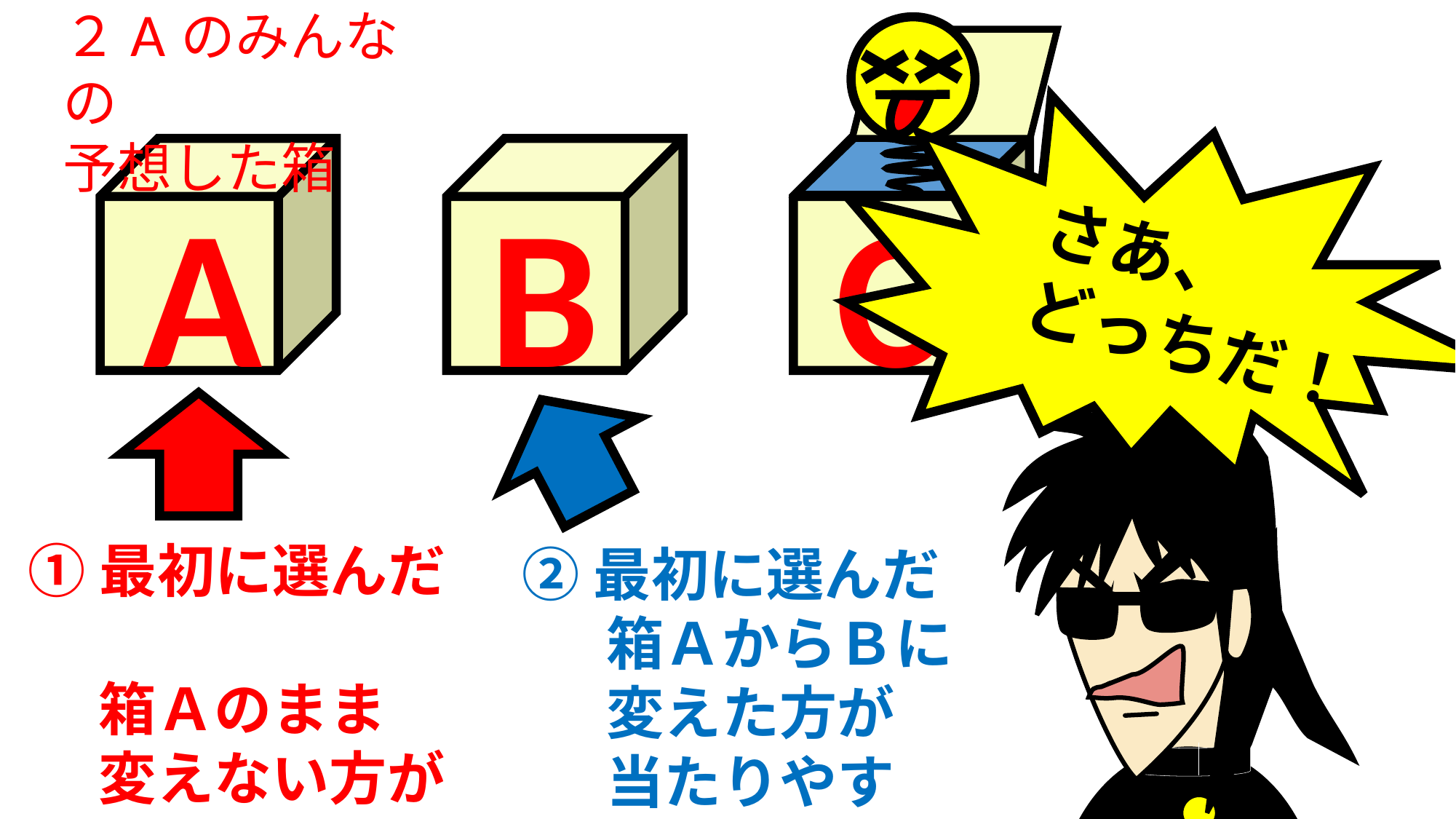

２Aのみんなの
予想した箱

さあ、
どっちだ！

A

B

C

①最初に選んだ
　 箱Ａのまま
　 変えない方が
　 当たりやすい？
②最初に選んだ
 　箱ＡからＢに
 　変えた方が
 　当たりやすい？